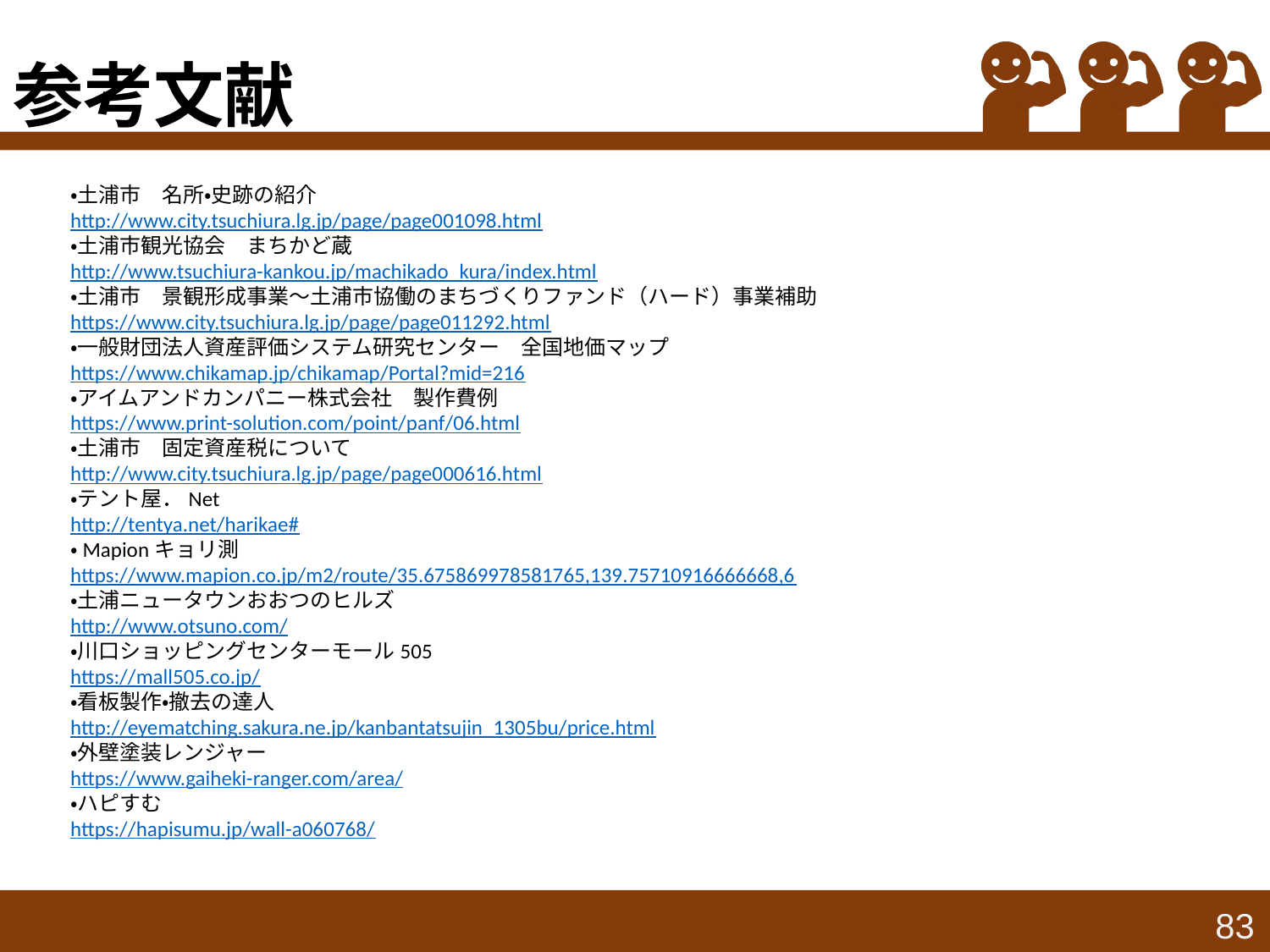

# 参考文献
・土浦市　名所・史跡の紹介
http://www.city.tsuchiura.lg.jp/page/page001098.html
・土浦市観光協会　まちかど蔵
http://www.tsuchiura-kankou.jp/machikado_kura/index.html
・土浦市　景観形成事業～土浦市協働のまちづくりファンド（ハード）事業補助
https://www.city.tsuchiura.lg.jp/page/page011292.html
・一般財団法人資産評価システム研究センター　全国地価マップ
https://www.chikamap.jp/chikamap/Portal?mid=216
・アイムアンドカンパニー株式会社　製作費例
https://www.print-solution.com/point/panf/06.html
・土浦市　固定資産税について
http://www.city.tsuchiura.lg.jp/page/page000616.html
・テント屋．Net
http://tentya.net/harikae#
・Mapionキョリ測
https://www.mapion.co.jp/m2/route/35.675869978581765,139.75710916666668,6
・土浦ニュータウンおおつのヒルズ
http://www.otsuno.com/
・川口ショッピングセンターモール505
https://mall505.co.jp/
・看板製作・撤去の達人
http://eyematching.sakura.ne.jp/kanbantatsujin_1305bu/price.html
・外壁塗装レンジャー
https://www.gaiheki-ranger.com/area/
・ハピすむ
https://hapisumu.jp/wall-a060768/